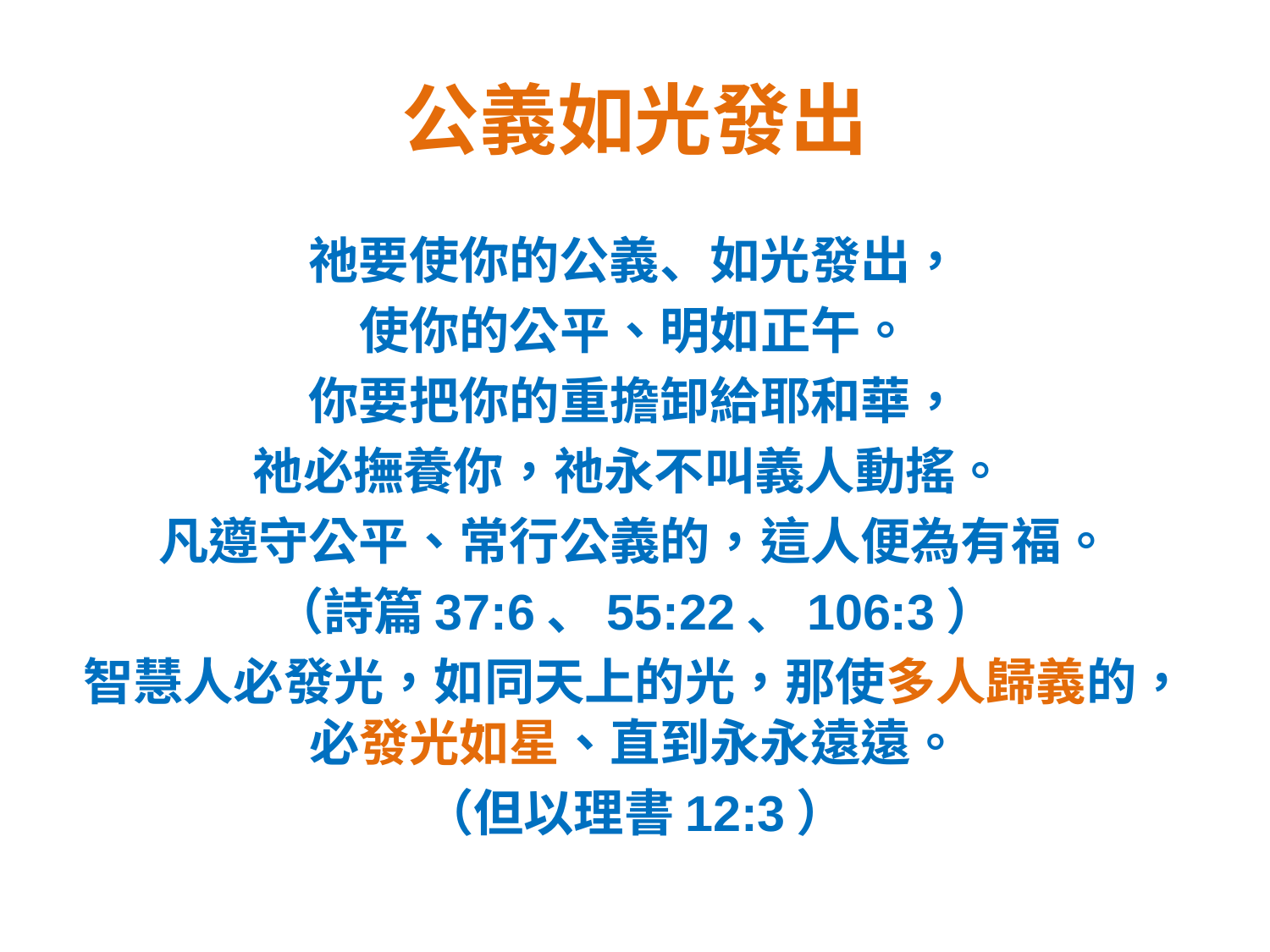

# 公義如光發出
祂要使你的公義、如光發出，
使你的公平、明如正午。
你要把你的重擔卸給耶和華，
祂必撫養你，祂永不叫義人動搖。
凡遵守公平、常行公義的，這人便為有福。
（詩篇37:6、55:22、106:3）
智慧人必發光，如同天上的光，那使多人歸義的，必發光如星、直到永永遠遠。
（但以理書12:3）